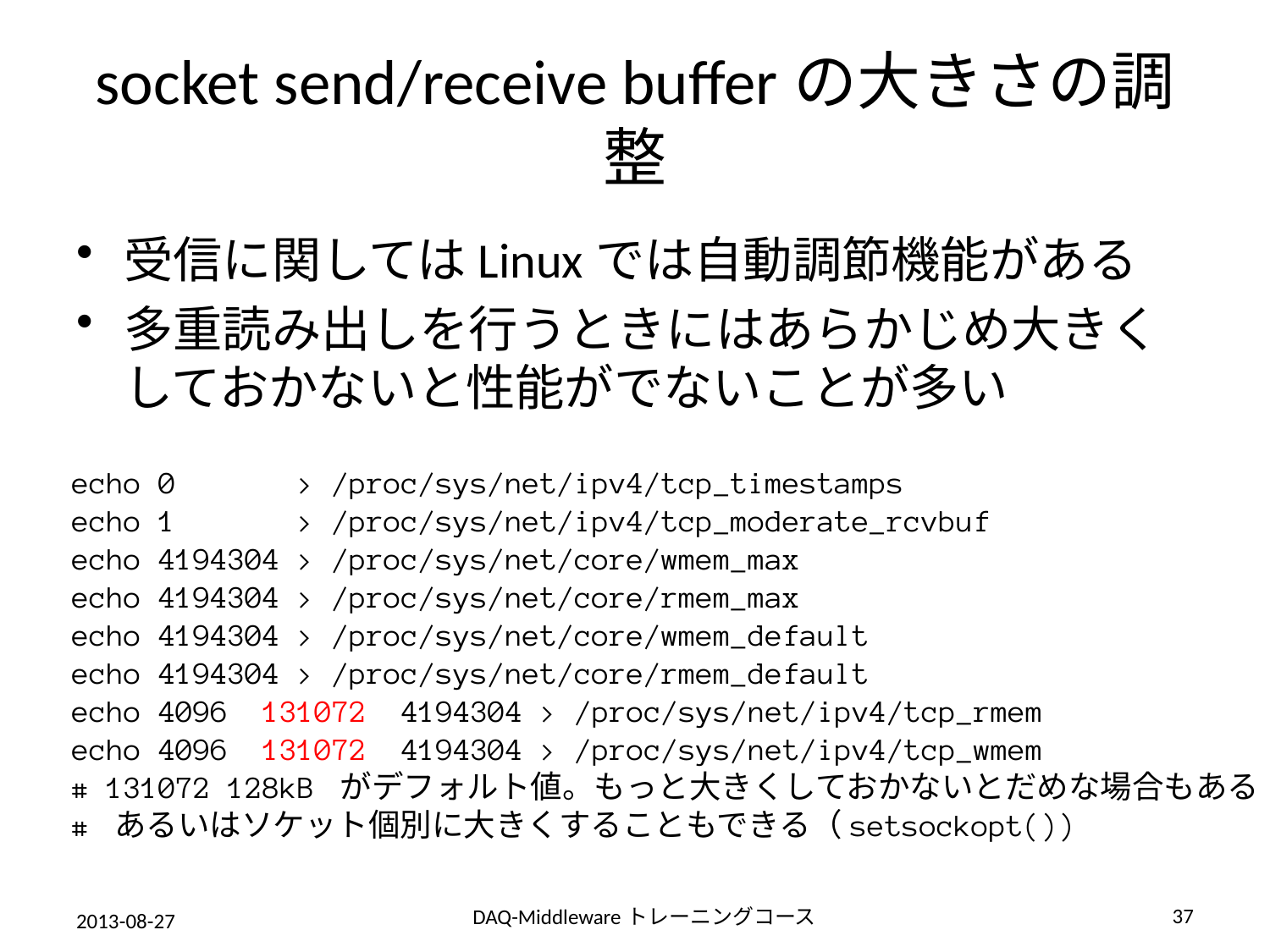

# socket send/receive bufferの大きさの調整
受信に関してはLinuxでは自動調節機能がある
多重読み出しを行うときにはあらかじめ大きくしておかないと性能がでないことが多い

echo 0       > /proc/sys/net/ipv4/tcp_timestamps
echo 1       > /proc/sys/net/ipv4/tcp_moderate_rcvbuf
echo 4194304 > /proc/sys/net/core/wmem_max
echo 4194304 > /proc/sys/net/core/rmem_max
echo 4194304 > /proc/sys/net/core/wmem_default
echo 4194304 > /proc/sys/net/core/rmem_default
echo 4096  131072  4194304 > /proc/sys/net/ipv4/tcp_rmem
echo 4096  131072  4194304 > /proc/sys/net/ipv4/tcp_wmem
# 131072 128kB がデフォルト値。もっと大きくしておかないとだめな場合もある
# あるいはソケット個別に大きくすることもできる（setsockopt())
37
DAQ-Middlewareトレーニングコース
2013-08-27